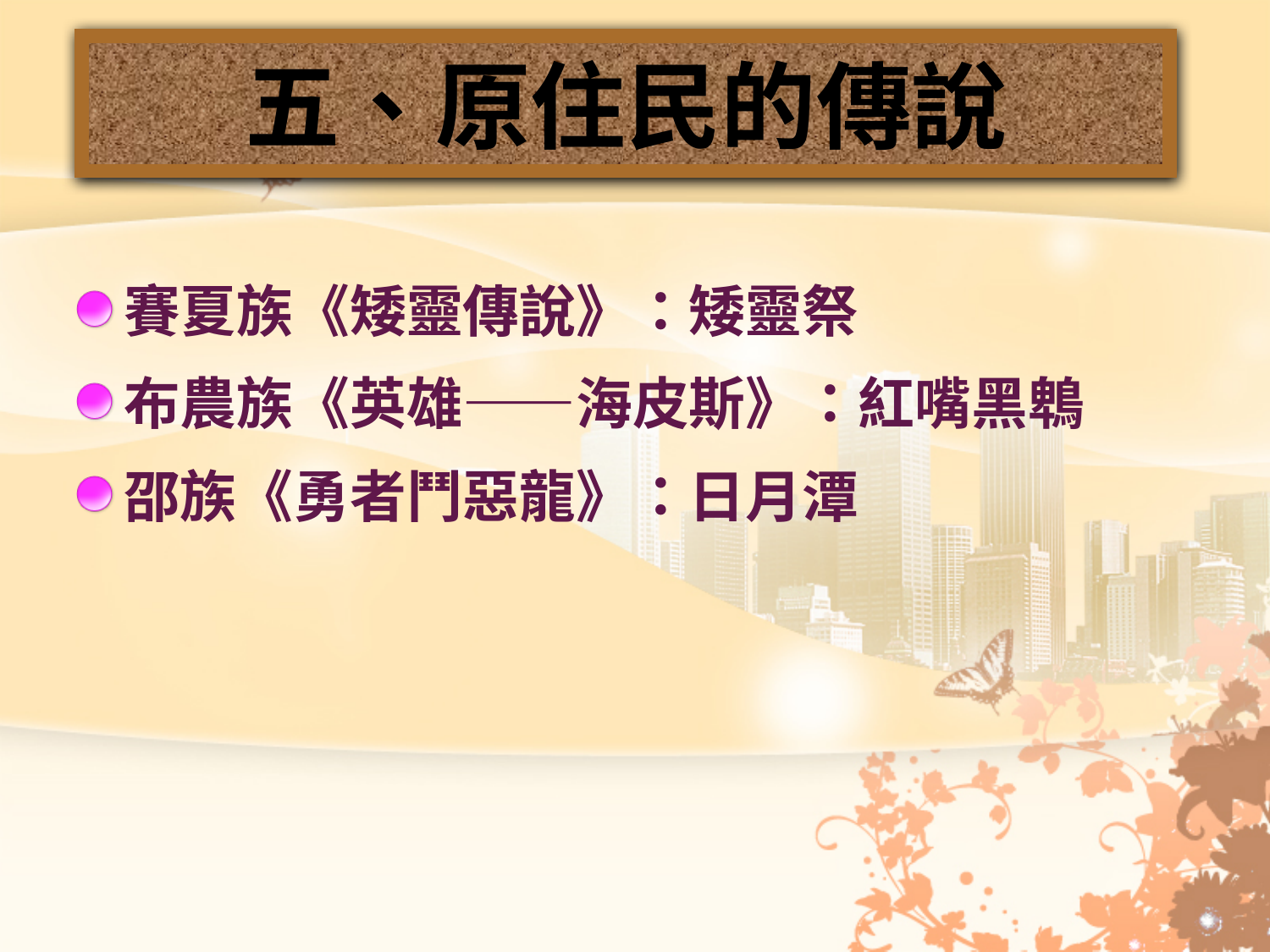

五、原住民的傳說
賽夏族《矮靈傳說》：矮靈祭
布農族《英雄——海皮斯》：紅嘴黑鵯
邵族《勇者鬥惡龍》：日月潭